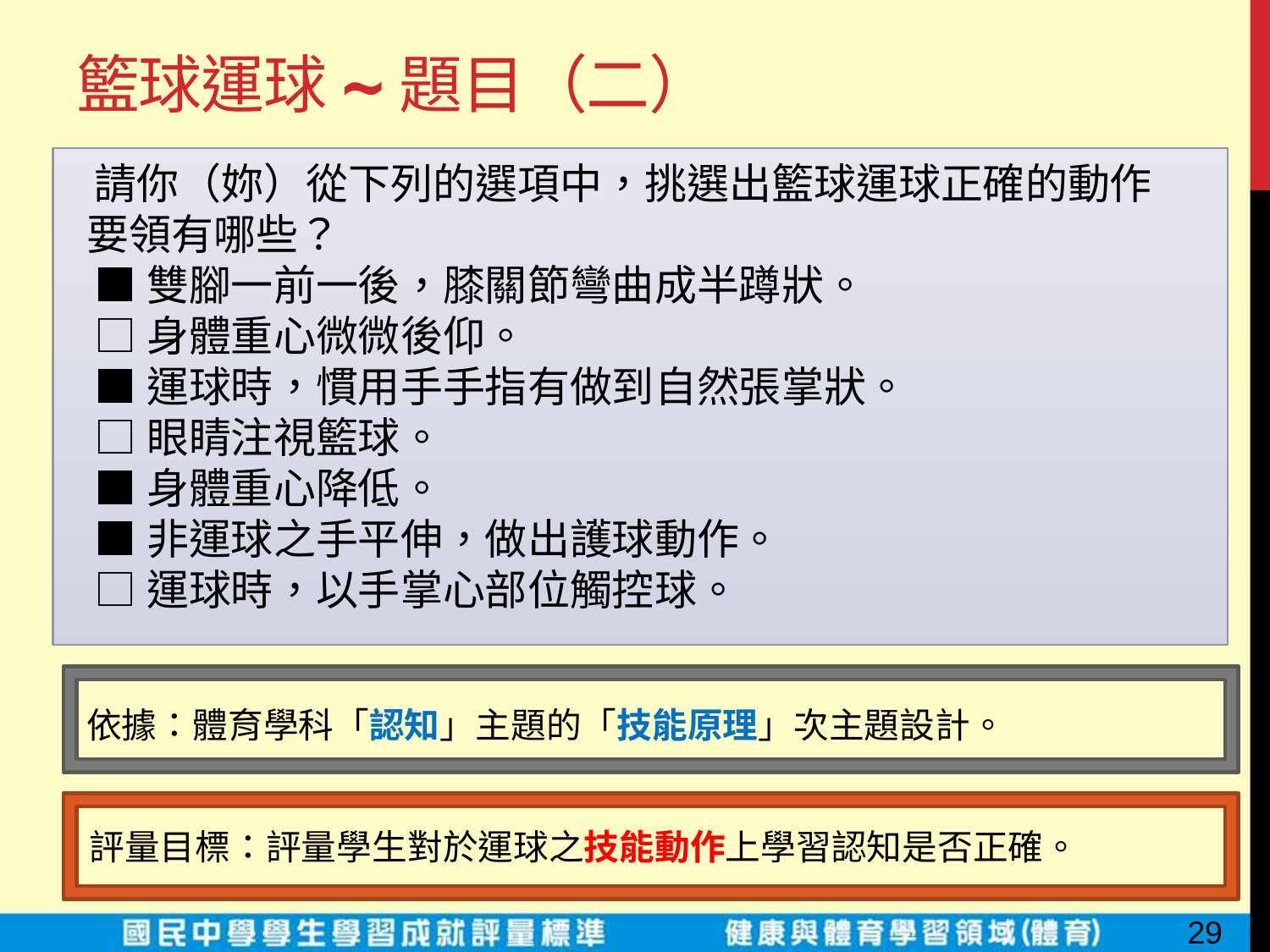

# 籃球運球~題目（二）

請你（妳）從下列的選項中，挑選出籃球運球正確的動作要領有哪些？
■雙腳一前一後，膝關節彎曲成半蹲狀。
□身體重心微微後仰。
■運球時，慣用手手指有做到自然張掌狀。
□眼睛注視籃球。
■身體重心降低。
■非運球之手平伸，做出護球動作。
□運球時，以手掌心部位觸控球。

依據：體育學科「認知」主題的「技能原理」次主題設計。
評量目標：評量學生對於運球之技能動作上學習認知是否正確。
29